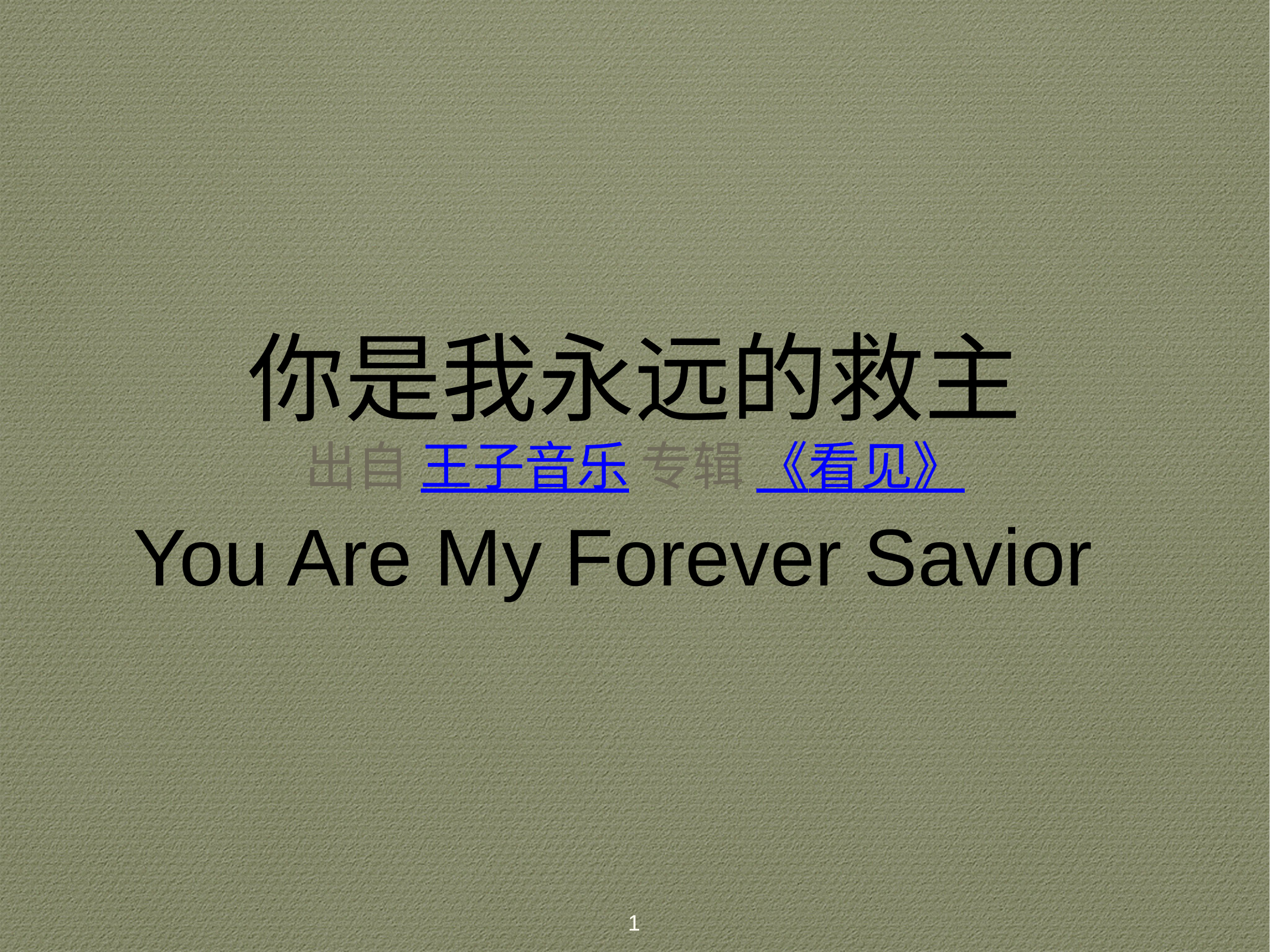

# 你是我永远的救主
出自 王子音乐 专辑 《看见》
 You Are My Forever Savior
1